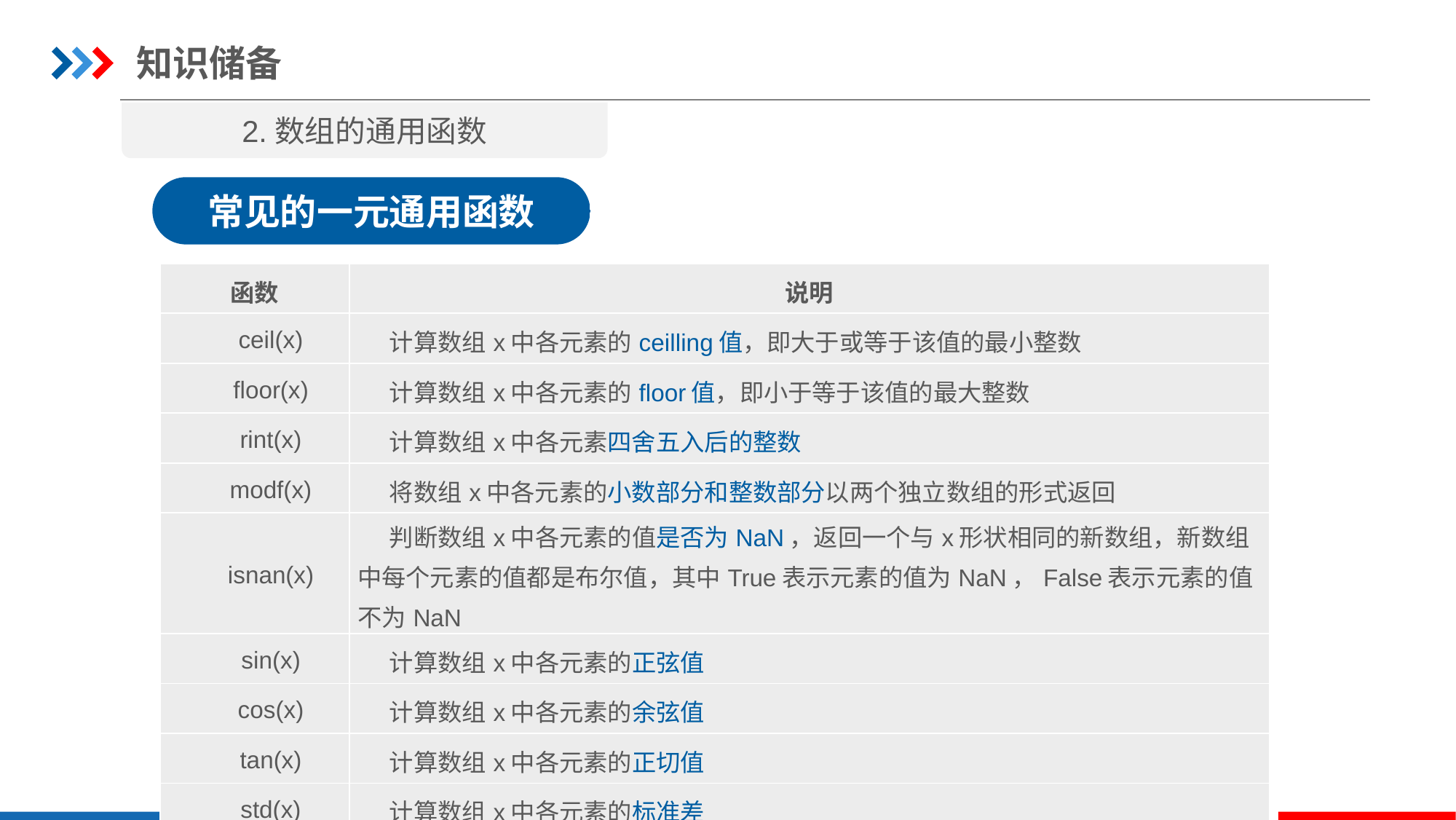

知识储备

2.数组的通用函数
常见的一元通用函数
| 函数 | 说明 |
| --- | --- |
| ceil(x) | 计算数组x中各元素的ceilling值，即大于或等于该值的最小整数 |
| floor(x) | 计算数组x中各元素的floor值，即小于等于该值的最大整数 |
| rint(x) | 计算数组x中各元素四舍五入后的整数 |
| modf(x) | 将数组x中各元素的小数部分和整数部分以两个独立数组的形式返回 |
| isnan(x) | 判断数组x中各元素的值是否为NaN，返回一个与x形状相同的新数组，新数组中每个元素的值都是布尔值，其中True表示元素的值为NaN，False表示元素的值不为NaN |
| sin(x) | 计算数组x中各元素的正弦值 |
| cos(x) | 计算数组x中各元素的余弦值 |
| tan(x) | 计算数组x中各元素的正切值 |
| std(x) | 计算数组x中各元素的标准差 |